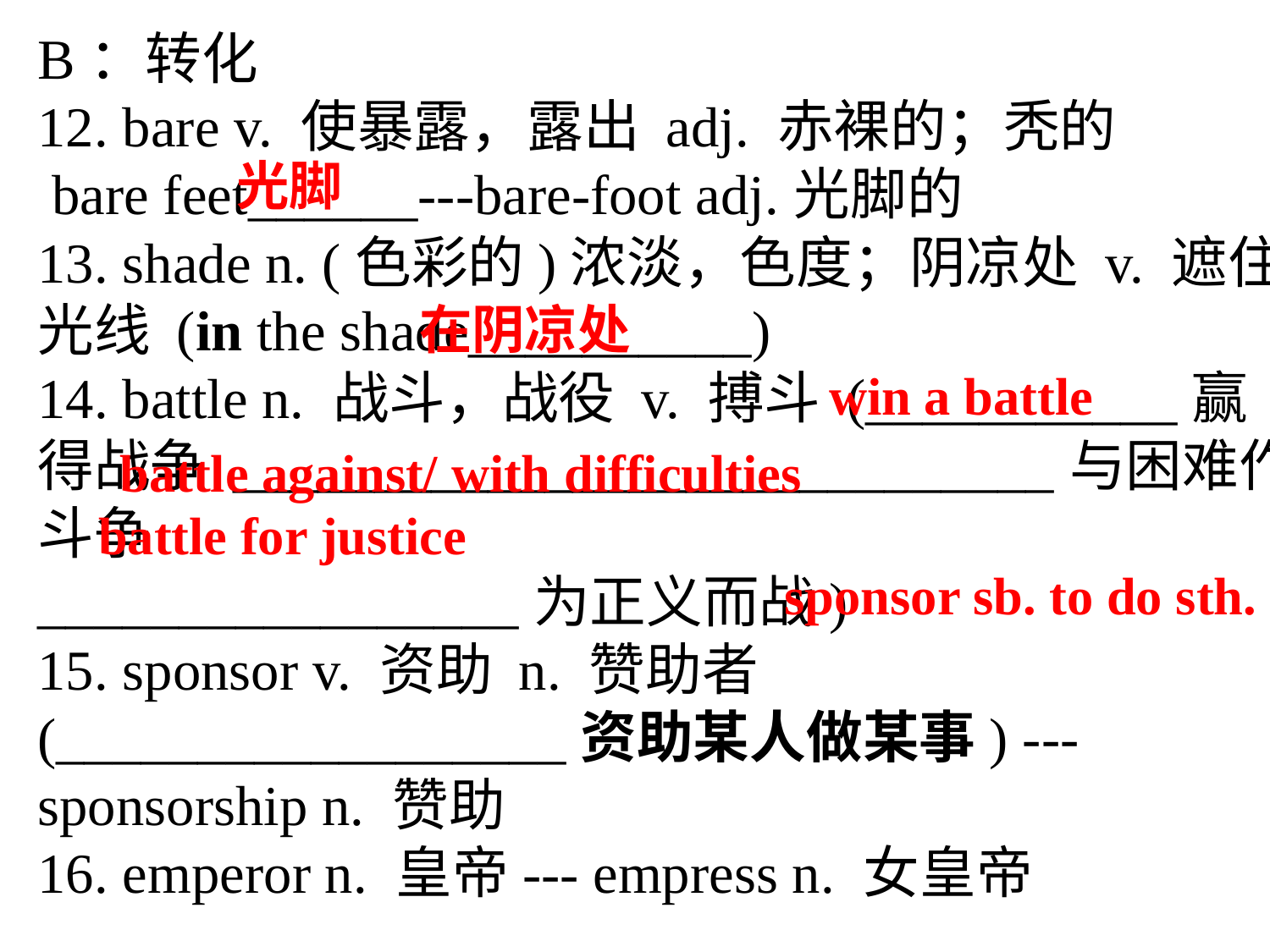

B：转化
12. bare v. 使暴露，露出 adj. 赤裸的；秃的
 bare feet______---bare-foot adj.光脚的
13. shade n. (色彩的)浓淡，色度；阴凉处 v. 遮住光线 (in the shade__________)
14. battle n. 战斗，战役 v. 搏斗 (___________赢得战争 _____________________________与困难作斗争
_________________为正义而战)
15. sponsor v. 资助 n. 赞助者 (__________________资助某人做某事) ---sponsorship n. 赞助
16. emperor n. 皇帝--- empress n. 女皇帝

光脚
在阴凉处
win a battle
battle against/ with difficulties
battle for justice
sponsor sb. to do sth.